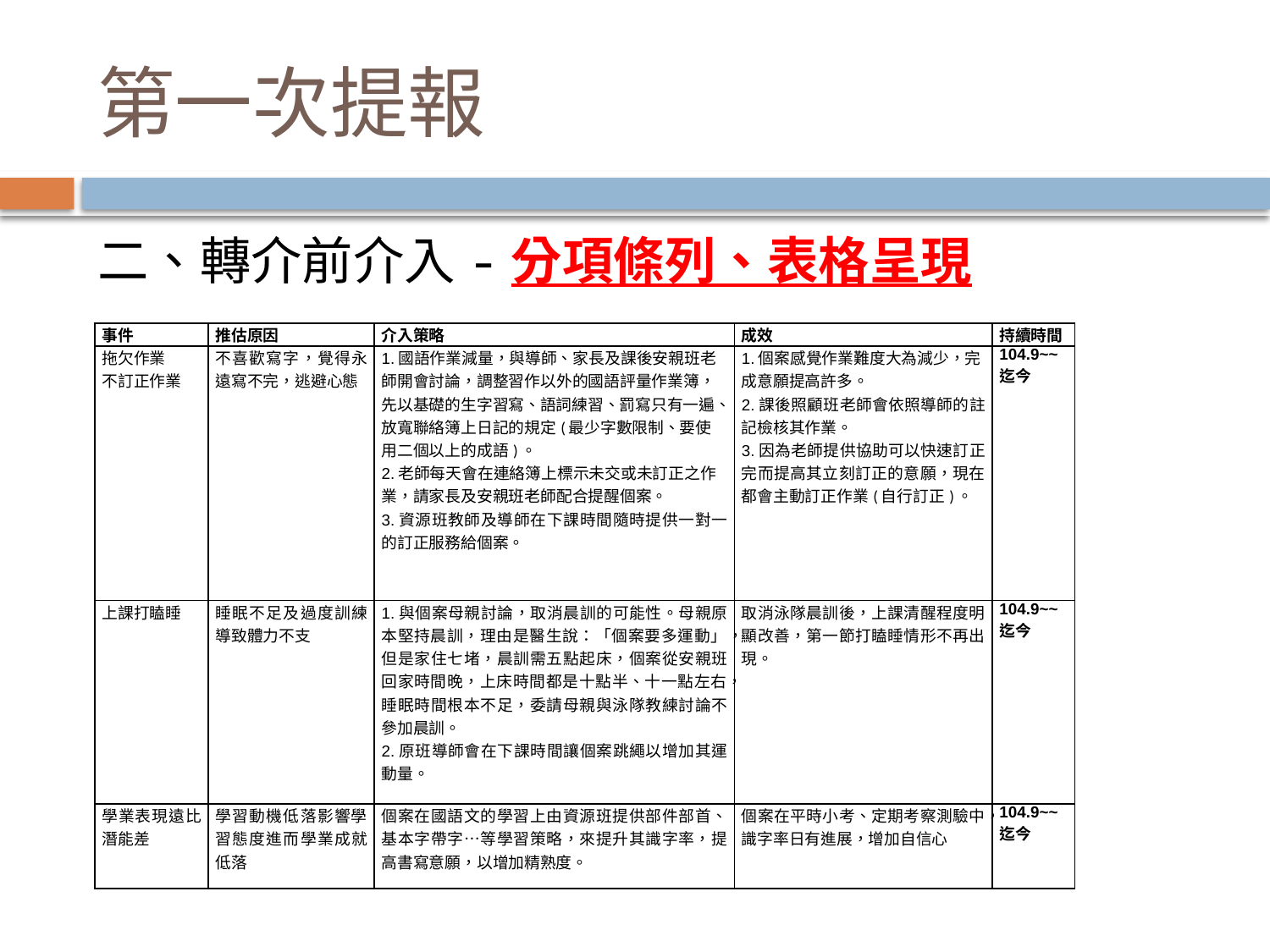

# 第一次提報
二、轉介前介入-分項條列、表格呈現

| 事件 | 推估原因 | 介入策略 | 成效 | 持續時間 |
| --- | --- | --- | --- | --- |
| 拖欠作業 不訂正作業 | 不喜歡寫字，覺得永遠寫不完，逃避心態 | 1.國語作業減量，與導師、家長及課後安親班老師開會討論，調整習作以外的國語評量作業簿，先以基礎的生字習寫、語詞練習、罰寫只有一遍、放寬聯絡簿上日記的規定(最少字數限制、要使用二個以上的成語)。 2.老師每天會在連絡簿上標示未交或未訂正之作業，請家長及安親班老師配合提醒個案。 3.資源班教師及導師在下課時間隨時提供一對一的訂正服務給個案。 | 1.個案感覺作業難度大為減少，完成意願提高許多。 2.課後照顧班老師會依照導師的註記檢核其作業。 3.因為老師提供協助可以快速訂正完而提高其立刻訂正的意願，現在都會主動訂正作業(自行訂正)。 | 104.9~~迄今 |
| 上課打瞌睡 | 睡眠不足及過度訓練導致體力不支 | 1.與個案母親討論，取消晨訓的可能性。母親原本堅持晨訓，理由是醫生說：「個案要多運動」，但是家住七堵，晨訓需五點起床，個案從安親班回家時間晚，上床時間都是十點半、十一點左右，睡眠時間根本不足，委請母親與泳隊教練討論不參加晨訓。 2.原班導師會在下課時間讓個案跳繩以增加其運動量。 | 取消泳隊晨訓後，上課清醒程度明顯改善，第一節打瞌睡情形不再出現。 | 104.9~~迄今 |
| 學業表現遠比潛能差 | 學習動機低落影響學習態度進而學業成就低落 | 個案在國語文的學習上由資源班提供部件部首、基本字帶字…等學習策略，來提升其識字率，提高書寫意願，以增加精熟度。 | 個案在平時小考、定期考察測驗中，識字率日有進展，增加自信心 | 104.9~~迄今 |